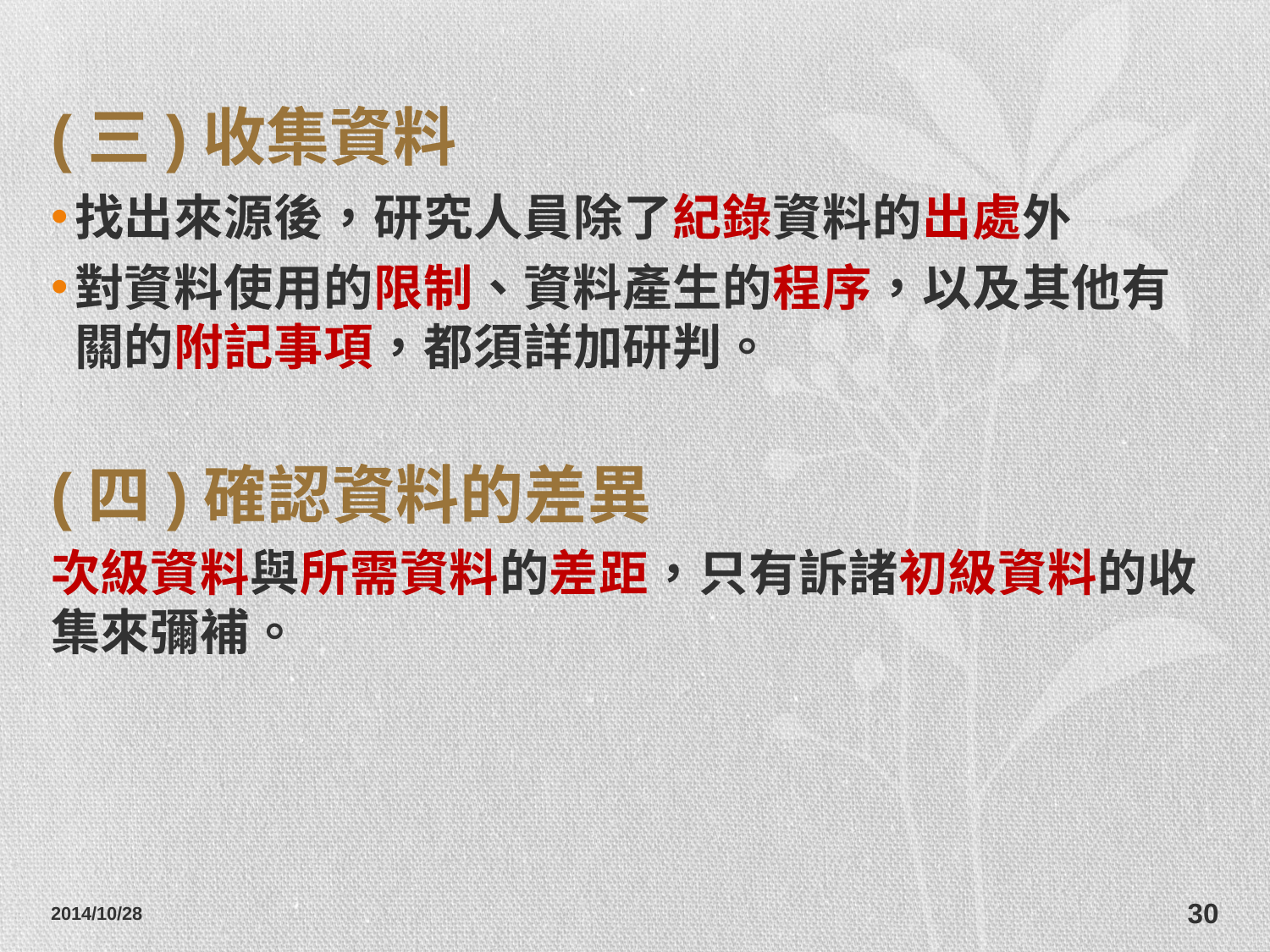

# (三)收集資料
找出來源後，研究人員除了紀錄資料的出處外
對資料使用的限制、資料產生的程序，以及其他有關的附記事項，都須詳加研判。

(四)確認資料的差異
次級資料與所需資料的差距，只有訴諸初級資料的收集來彌補。

2014/10/28
30